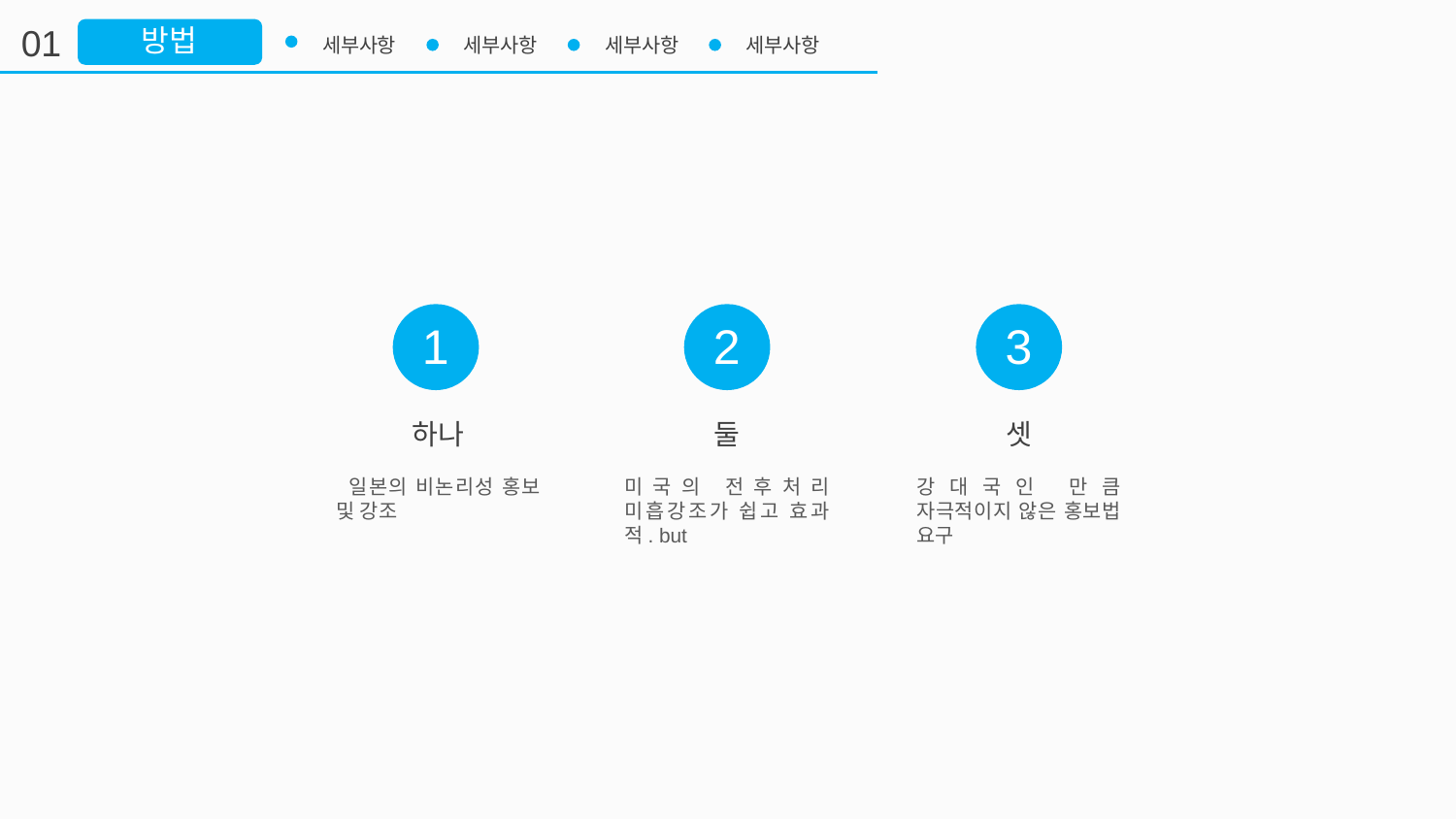

01
방법

세부사항

세부사항

세부사항

세부사항

1

2

3
하나
둘
셋
 일본의 비논리성 홍보 및 강조
미국의 전후처리 미흡강조가 쉽고 효과적. but
강대국인 만큼 자극적이지 않은 홍보법 요구